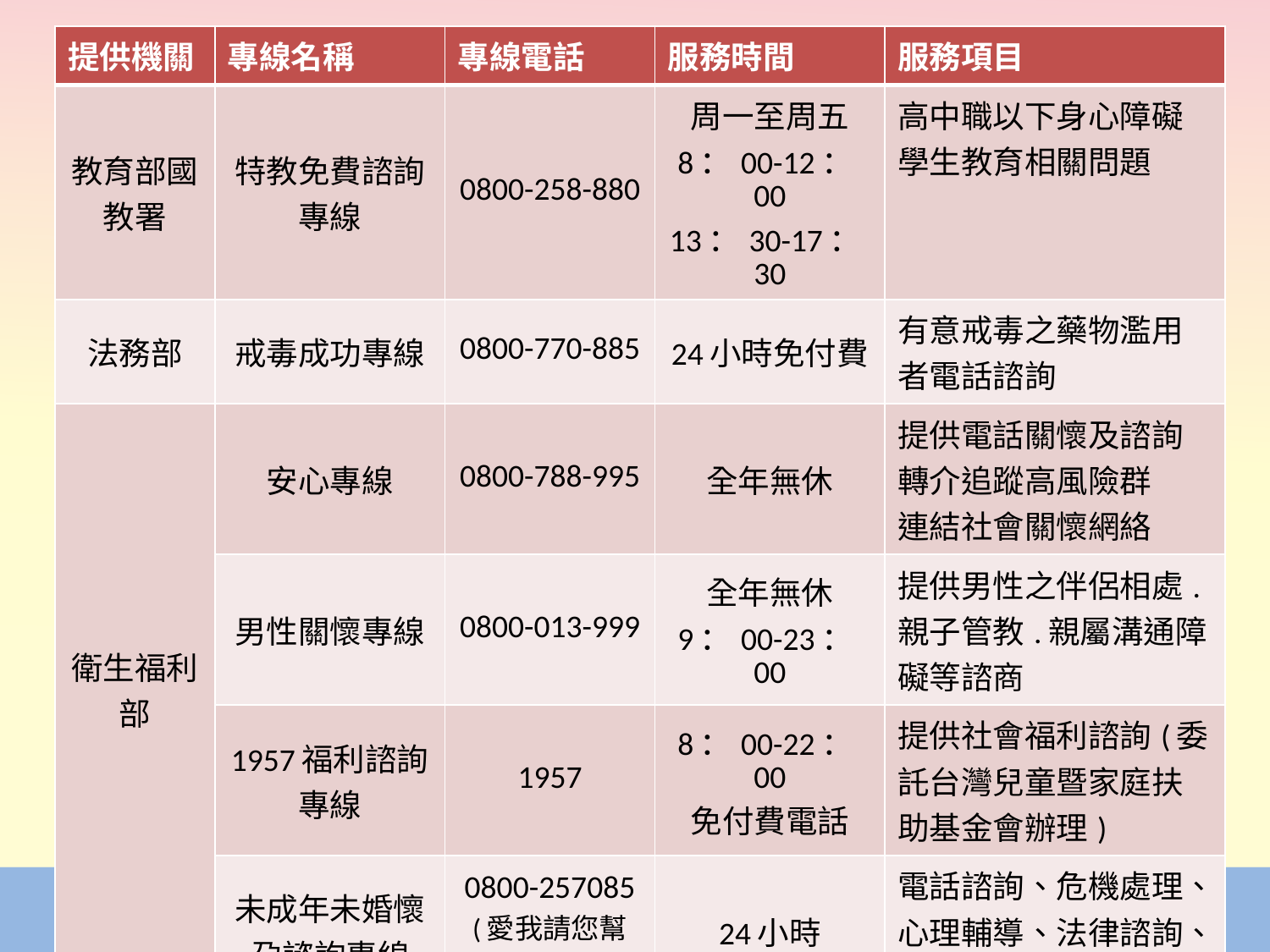

| 提供機關 | 專線名稱 | 專線電話 | 服務時間 | 服務項目 |
| --- | --- | --- | --- | --- |
| 教育部國教署 | 特教免費諮詢專線 | 0800-258-880 | 周一至周五 8：00-12：00 13：30-17：30 | 高中職以下身心障礙學生教育相關問題 |
| 法務部 | 戒毒成功專線 | 0800-770-885 | 24小時免付費 | 有意戒毒之藥物濫用者電話諮詢 |
| 衛生福利部 | 安心專線 | 0800-788-995 | 全年無休 | 提供電話關懷及諮詢 轉介追蹤高風險群 連結社會關懷網絡 |
|  | 男性關懷專線 | 0800-013-999 | 全年無休 9：00-23：00 | 提供男性之伴侶相處.親子管教.親屬溝通障礙等諮商 |
|  | 1957福利諮詢專線 | 1957 | 8：00-22：00 免付費電話 | 提供社會福利諮詢(委託台灣兒童暨家庭扶助基金會辦理) |
|  | 未成年未婚懷孕諮詢專線 | 0800-257085 (愛我請您幫我) | 24小時 | 電話諮詢、危機處理、心理輔導、法律諮詢、醫療協助、待產安置 |
| 張老師基金會 | 1980輔導專線 | 電話直撥1980 | 9：00-12：00 14：00-17：00 18：30-21：00 | 家庭、人際關係、感情、學習、性、人生觀、危機等問題 |